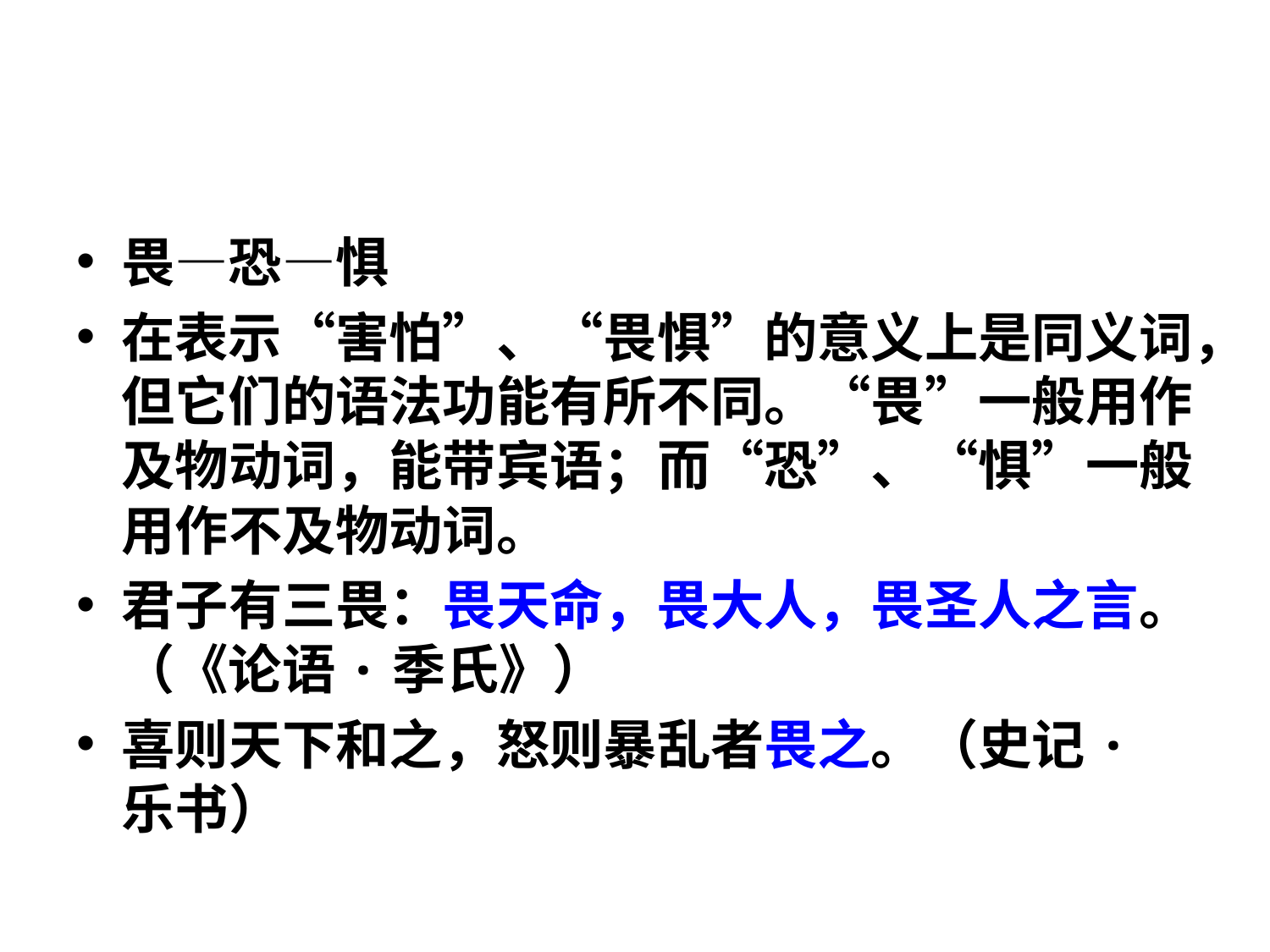

#
畏—恐—惧
在表示“害怕”、“畏惧”的意义上是同义词，但它们的语法功能有所不同。“畏”一般用作及物动词，能带宾语；而“恐”、“惧”一般用作不及物动词。
君子有三畏：畏天命，畏大人，畏圣人之言。（《论语·季氏》）
喜则天下和之，怒则暴乱者畏之。（史记·乐书）